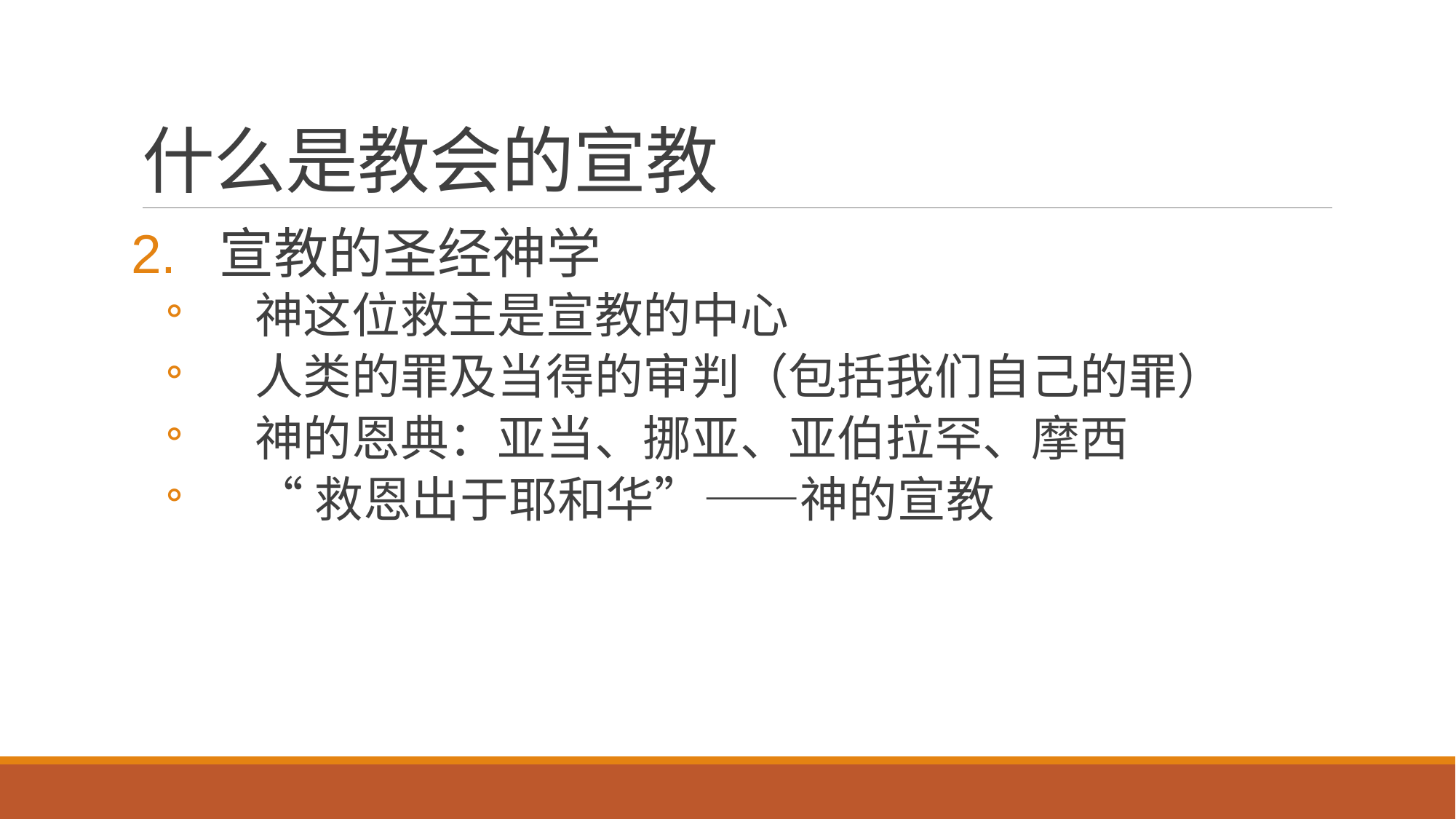

# 什么是教会的宣教
宣教的圣经神学
神这位救主是宣教的中心
人类的罪及当得的审判（包括我们自己的罪）
神的恩典：亚当、挪亚、亚伯拉罕、摩西
“救恩出于耶和华”——神的宣教